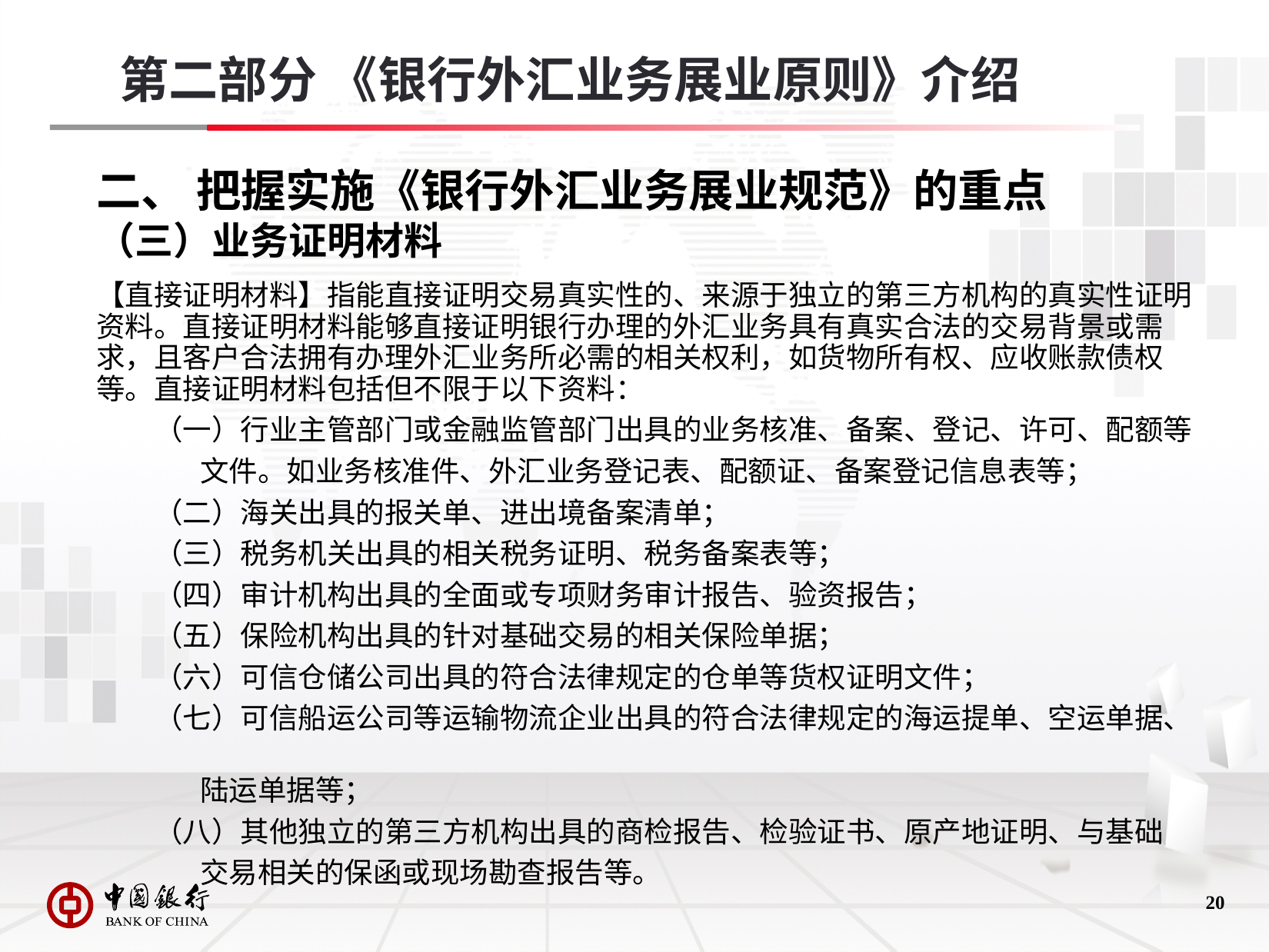

第二部分 《银行外汇业务展业原则》介绍
# 二、 把握实施《银行外汇业务展业规范》的重点
（三）业务证明材料
【直接证明材料】指能直接证明交易真实性的、来源于独立的第三方机构的真实性证明资料。直接证明材料能够直接证明银行办理的外汇业务具有真实合法的交易背景或需求，且客户合法拥有办理外汇业务所必需的相关权利，如货物所有权、应收账款债权等。直接证明材料包括但不限于以下资料：
（一）行业主管部门或金融监管部门出具的业务核准、备案、登记、许可、配额等
      文件。如业务核准件、外汇业务登记表、配额证、备案登记信息表等；
（二）海关出具的报关单、进出境备案清单；
（三）税务机关出具的相关税务证明、税务备案表等；
（四）审计机构出具的全面或专项财务审计报告、验资报告；
（五）保险机构出具的针对基础交易的相关保险单据；
（六）可信仓储公司出具的符合法律规定的仓单等货权证明文件；
（七）可信船运公司等运输物流企业出具的符合法律规定的海运提单、空运单据、
      陆运单据等；
（八）其他独立的第三方机构出具的商检报告、检验证书、原产地证明、与基础
      交易相关的保函或现场勘查报告等。
20